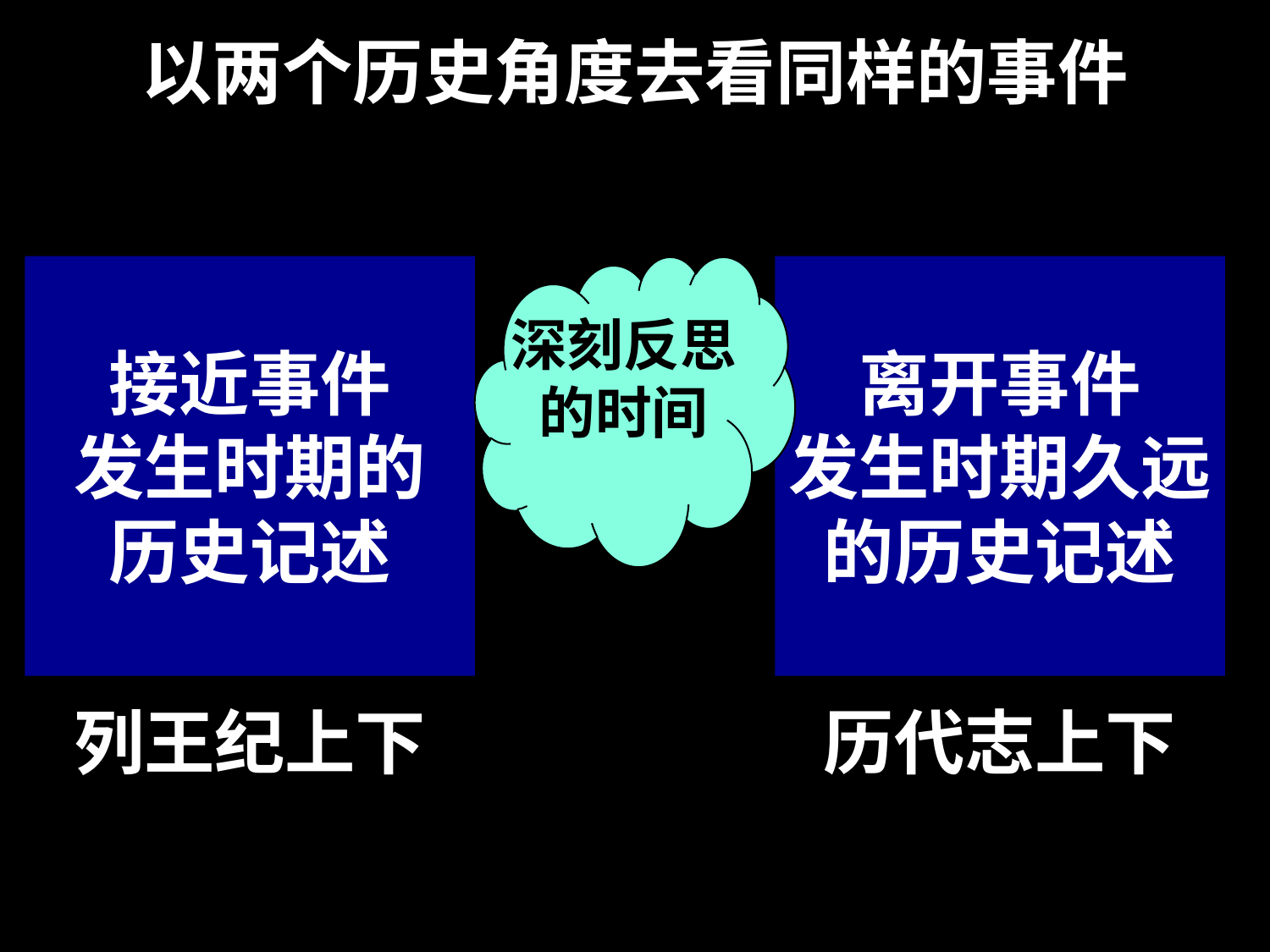

# 以两个历史角度去看同样的事件
接近事件
发生时期的
历史记述
深刻反思
的时间
离开事件
发生时期久远的历史记述
列王纪上下
历代志上下